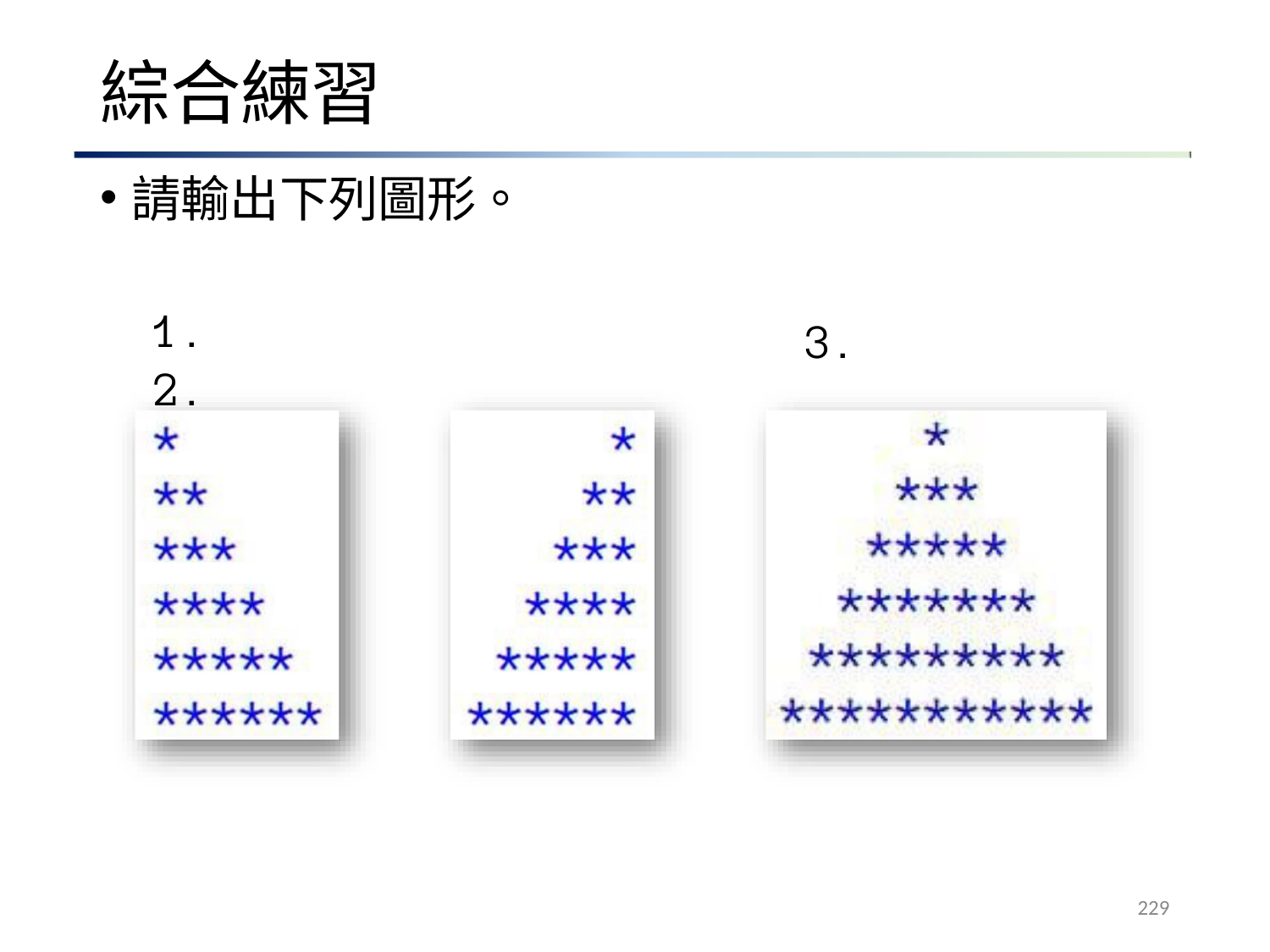

# 綜合練習
請輸出下列圖形。

1.	2.
3.

229